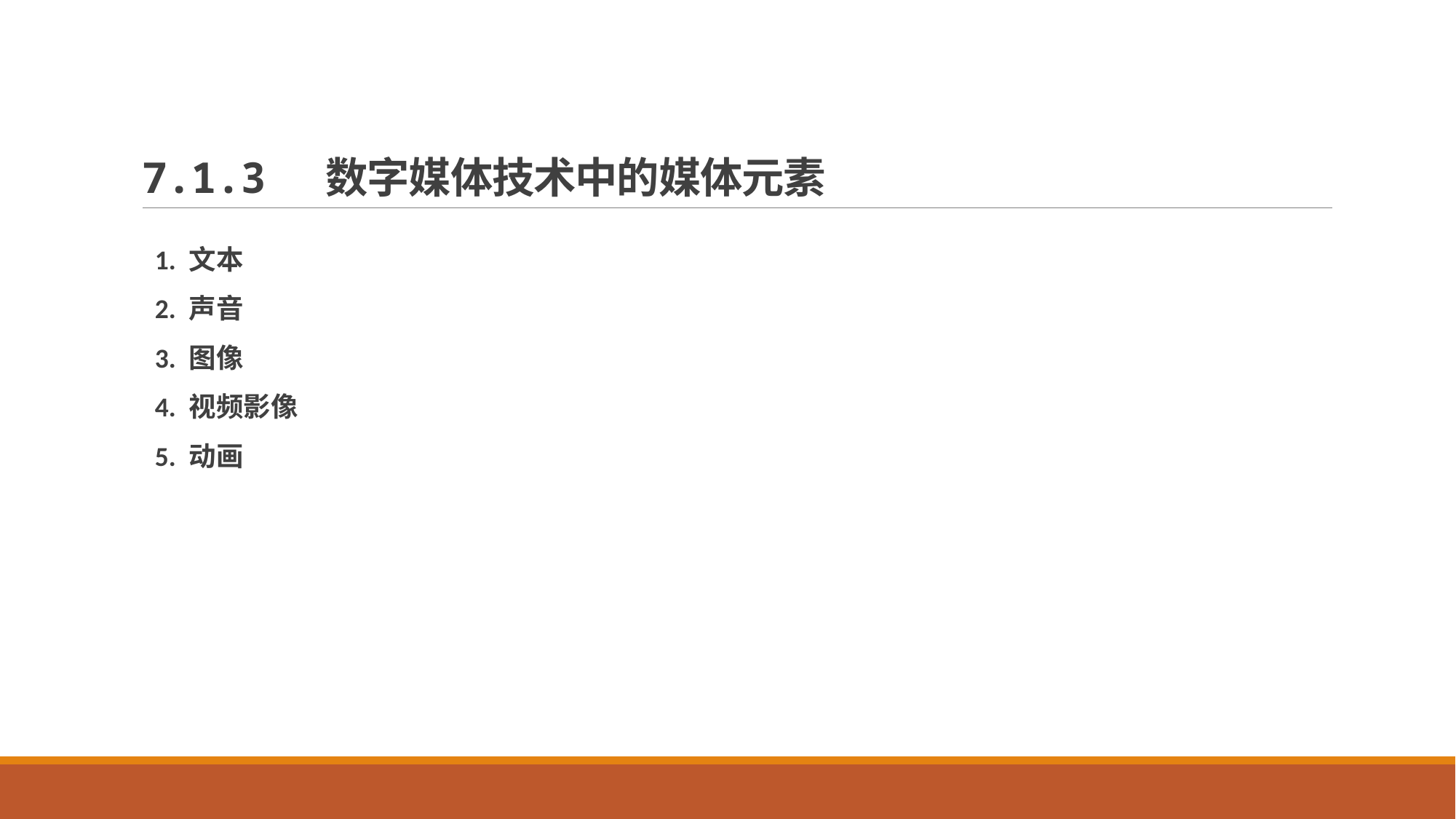

# 7.1.3  数字媒体技术中的媒体元素
1. 文本
2. 声音
3. 图像
4. 视频影像
5. 动画